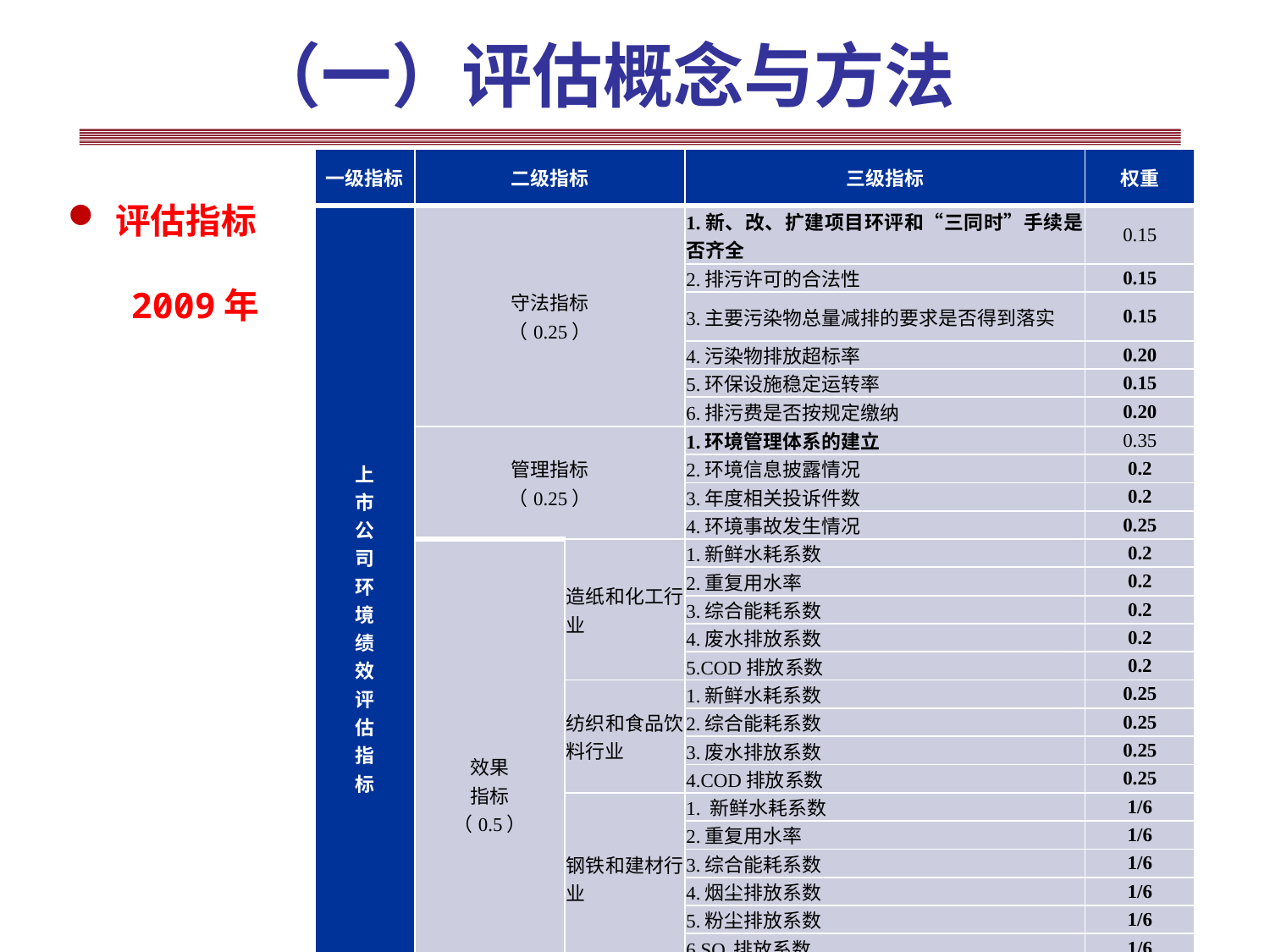

# （一）评估概念与方法

| 一级指标 | 二级指标 |  | 三级指标 | 权重 |
| --- | --- | --- | --- | --- |
| 上 市 公 司 环 境 绩 效 评 估 指 标 | 守法指标 （0.25） |  | 1.新、改、扩建项目环评和“三同时”手续是否齐全 | 0.15 |
|  |  |  | 2.排污许可的合法性 | 0.15 |
|  |  |  | 3.主要污染物总量减排的要求是否得到落实 | 0.15 |
|  |  |  | 4.污染物排放超标率 | 0.20 |
|  |  |  | 5.环保设施稳定运转率 | 0.15 |
|  |  |  | 6.排污费是否按规定缴纳 | 0.20 |
|  | 管理指标 （0.25） |  | 1.环境管理体系的建立 | 0.35 |
|  |  |  | 2.环境信息披露情况 | 0.2 |
|  |  |  | 3.年度相关投诉件数 | 0.2 |
|  |  |  | 4.环境事故发生情况 | 0.25 |
|  | 效果 指标 （0.5） | 造纸和化工行业 | 1.新鲜水耗系数 | 0.2 |
|  |  |  | 2.重复用水率 | 0.2 |
|  |  |  | 3.综合能耗系数 | 0.2 |
|  |  |  | 4.废水排放系数 | 0.2 |
|  |  |  | 5.COD排放系数 | 0.2 |
|  |  | 纺织和食品饮料行业 | 1.新鲜水耗系数 | 0.25 |
|  |  |  | 2.综合能耗系数 | 0.25 |
|  |  |  | 3.废水排放系数 | 0.25 |
|  |  |  | 4.COD排放系数 | 0.25 |
|  |  | 钢铁和建材行业 | 1. 新鲜水耗系数 | 1/6 |
|  |  |  | 2.重复用水率 | 1/6 |
|  |  |  | 3.综合能耗系数 | 1/6 |
|  |  |  | 4.烟尘排放系数 | 1/6 |
|  |  |  | 5.粉尘排放系数 | 1/6 |
|  |  |  | 6.SO2排放系数 | 1/6 |
|  |  | 火电行业 | 1.新鲜水耗系数 | 1/3 |
|  |  |  | 2.综合能耗系数 | 1/3 |
|  |  |  | 3.SO2排放系数 | 1/3 |
评估指标
   2009年